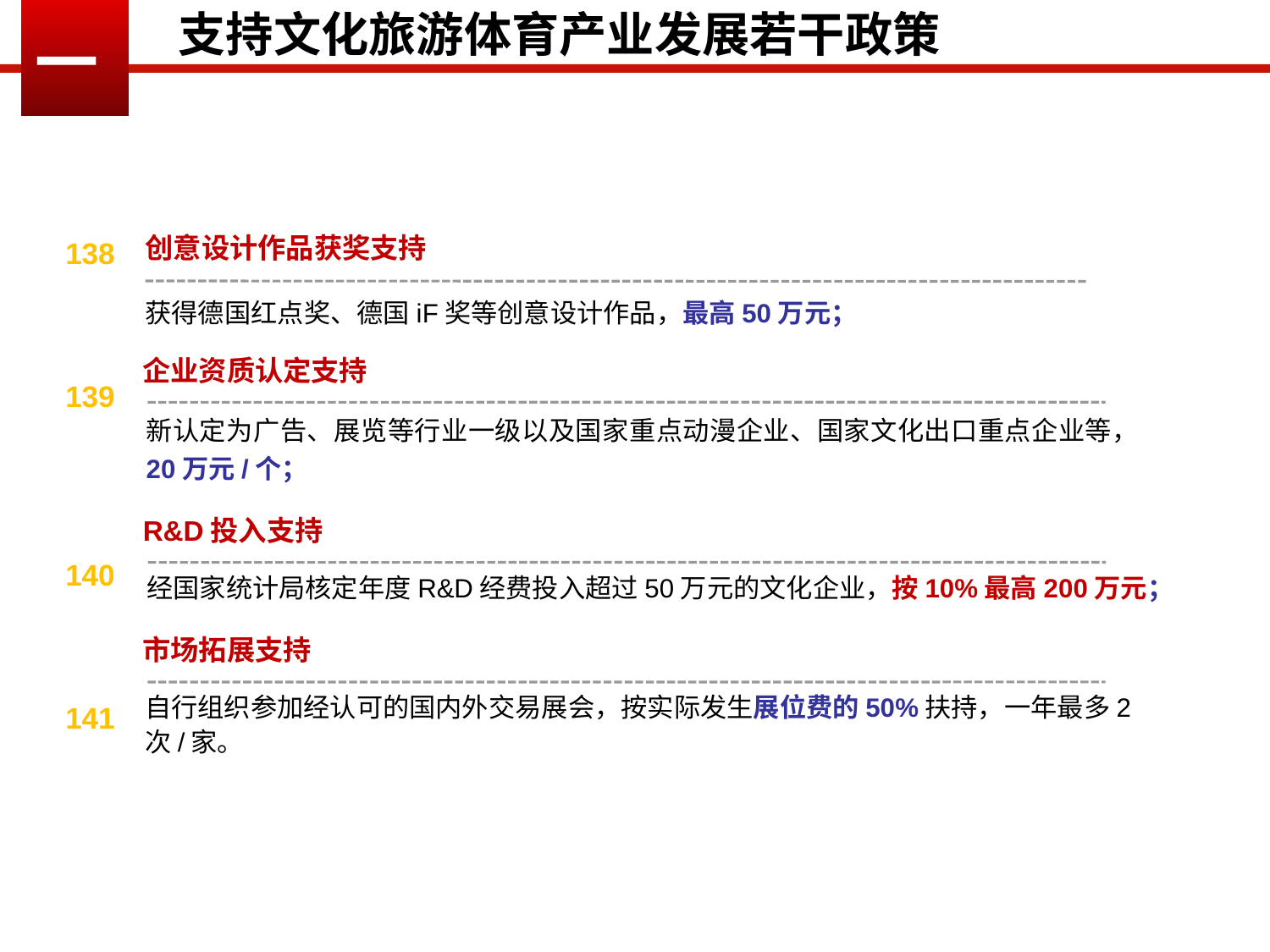

支持文化旅游体育产业发展若干政策

一

创意设计作品获奖支持
获得德国红点奖、德国iF奖等创意设计作品，最高50万元；
企业资质认定支持
新认定为广告、展览等行业一级以及国家重点动漫企业、国家文化出口重点企业等，20万元/个；
138

139

140

141

R&D投入支持
经国家统计局核定年度R&D经费投入超过50万元的文化企业，按10%最高200万元；
市场拓展支持
自行组织参加经认可的国内外交易展会，按实际发生展位费的50%扶持，一年最多2次/家。